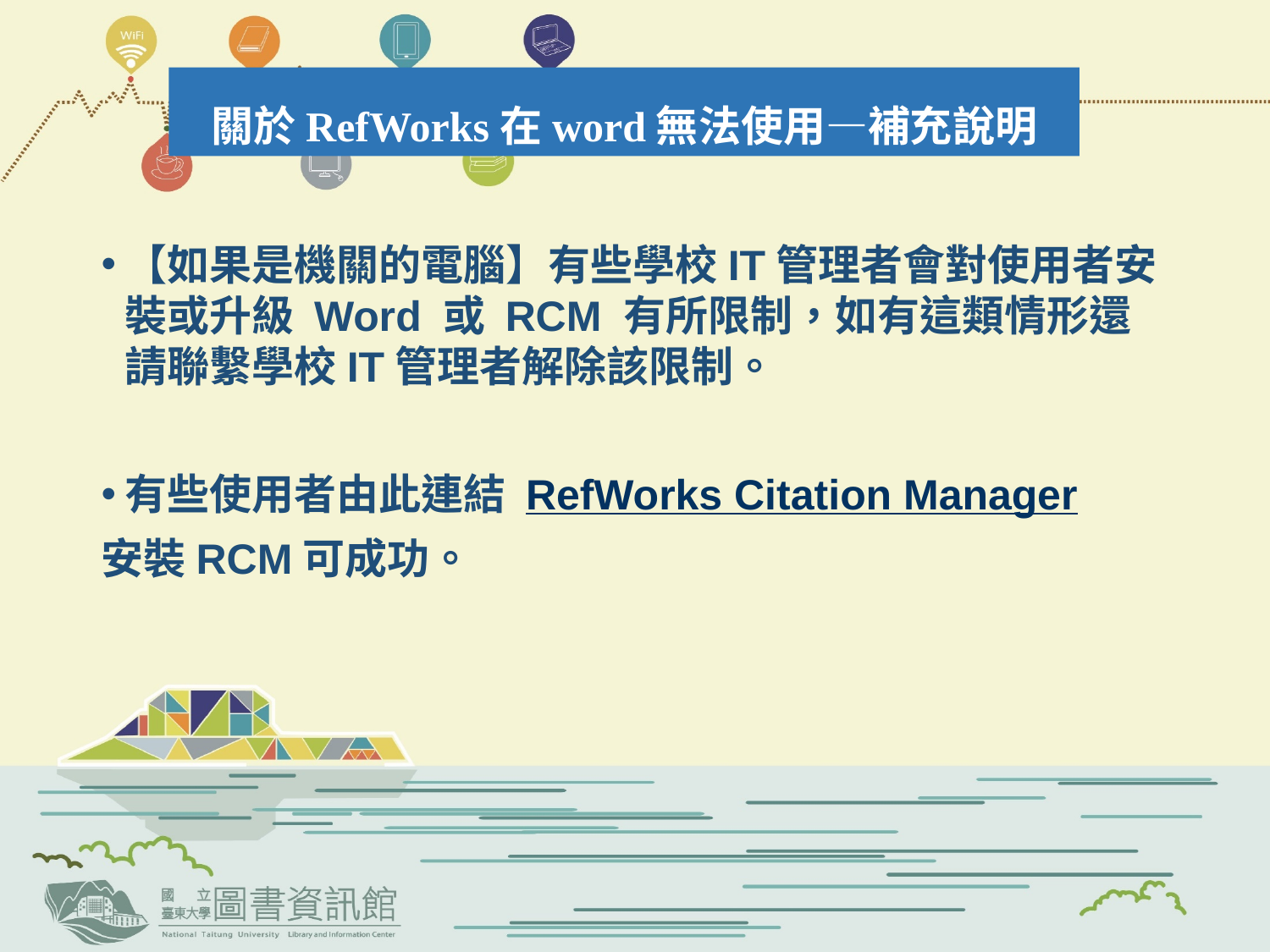

關於RefWorks在word無法使用—補充說明

【如果是機關的電腦】有些學校IT管理者會對使用者安裝或升級 Word 或 RCM 有所限制，如有這類情形還請聯繫學校IT管理者解除該限制。

有些使用者由此連結 RefWorks Citation Manager
安裝RCM可成功。